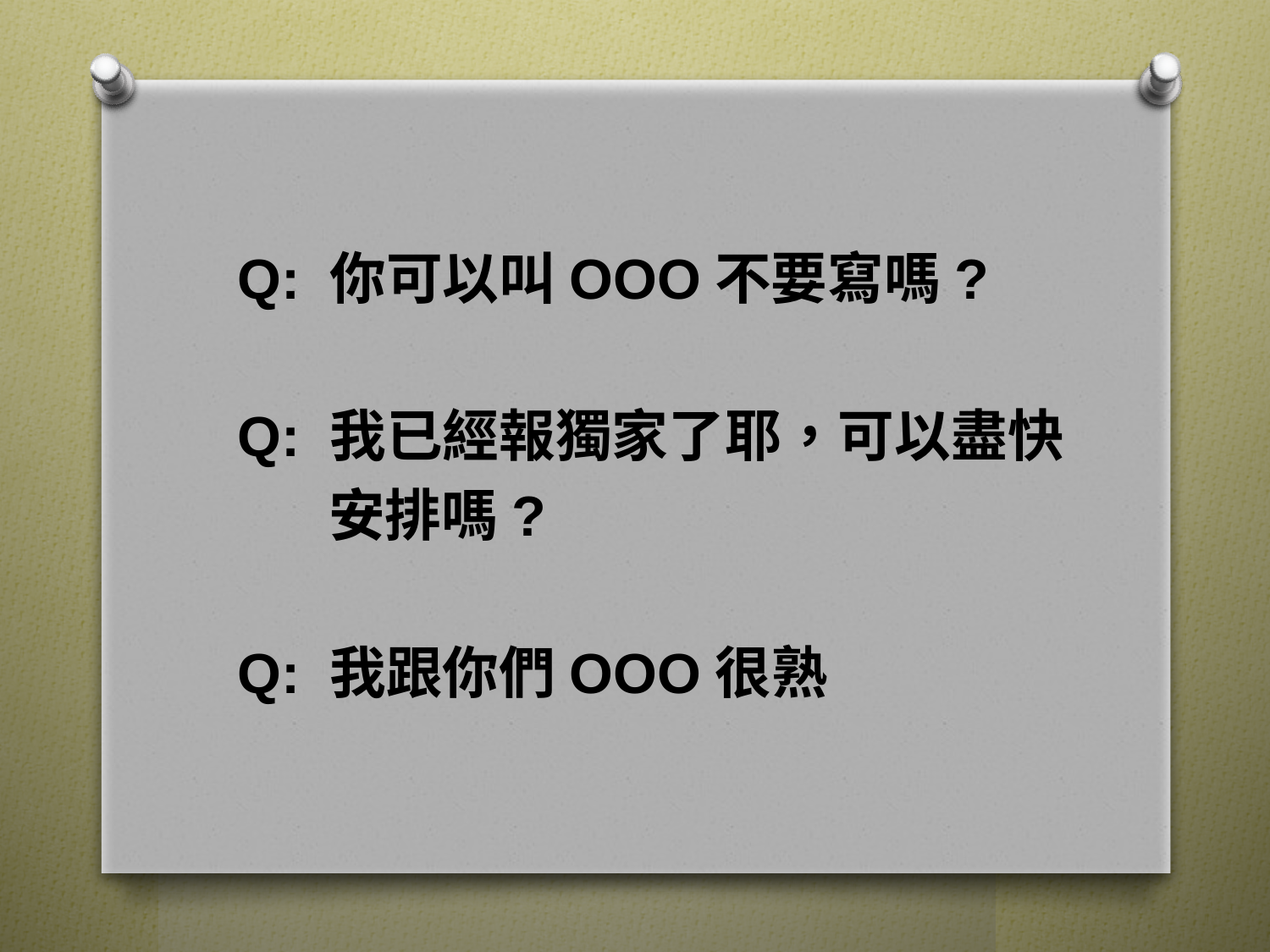

Q: 你可以叫OOO不要寫嗎?

Q: 我已經報獨家了耶，可以盡快
      安排嗎?

Q: 我跟你們OOO很熟